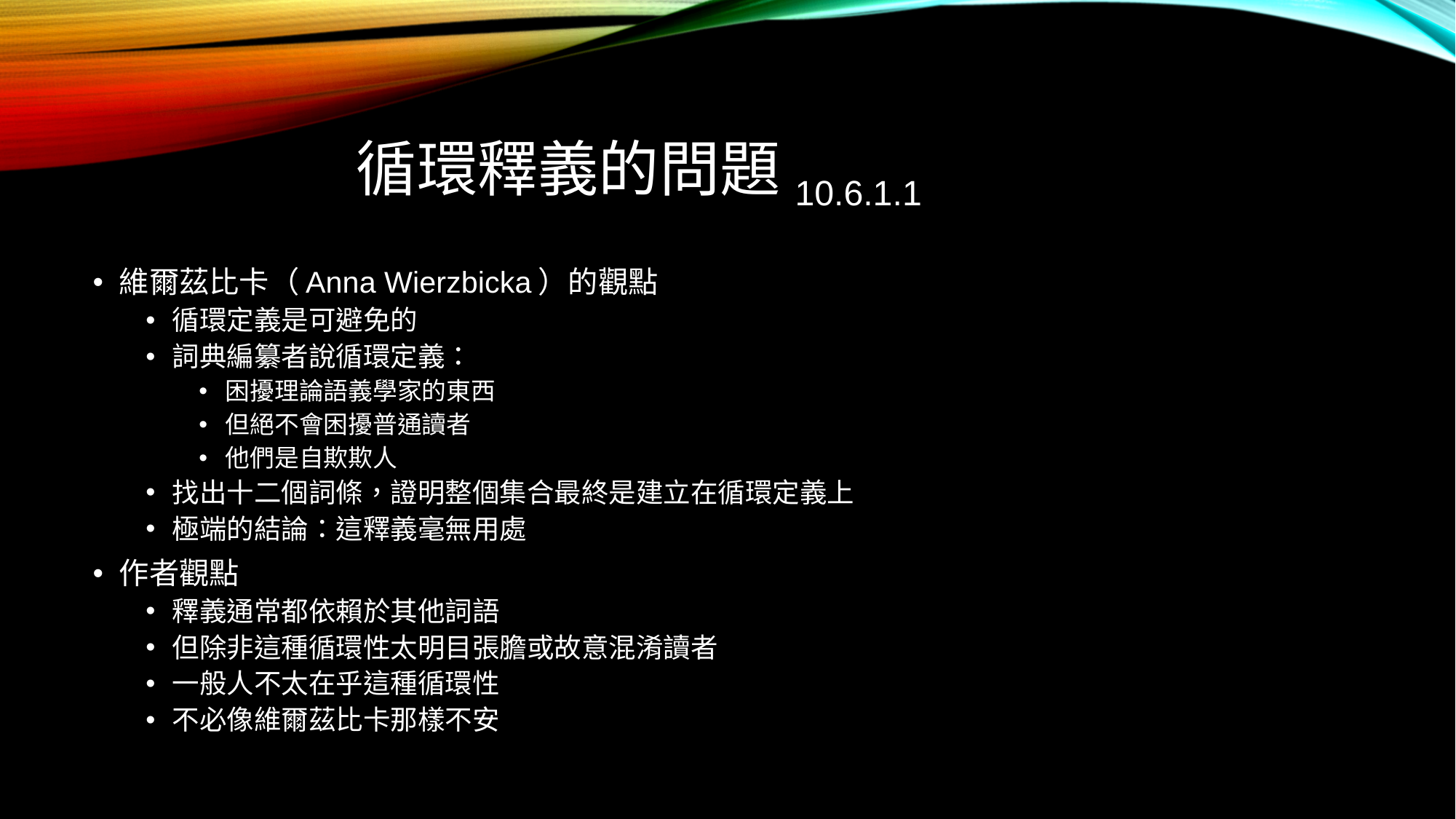

# 循環釋義的問題10.6.1.1
維爾茲比卡（Anna Wierzbicka）的觀點
循環定義是可避免的
詞典編纂者說循環定義：
困擾理論語義學家的東西
但絕不會困擾普通讀者
他們是自欺欺人
找出十二個詞條，證明整個集合最終是建立在循環定義上
極端的結論：這釋義毫無用處
作者觀點
釋義通常都依賴於其他詞語
但除非這種循環性太明目張膽或故意混淆讀者
一般人不太在乎這種循環性
不必像維爾茲比卡那樣不安